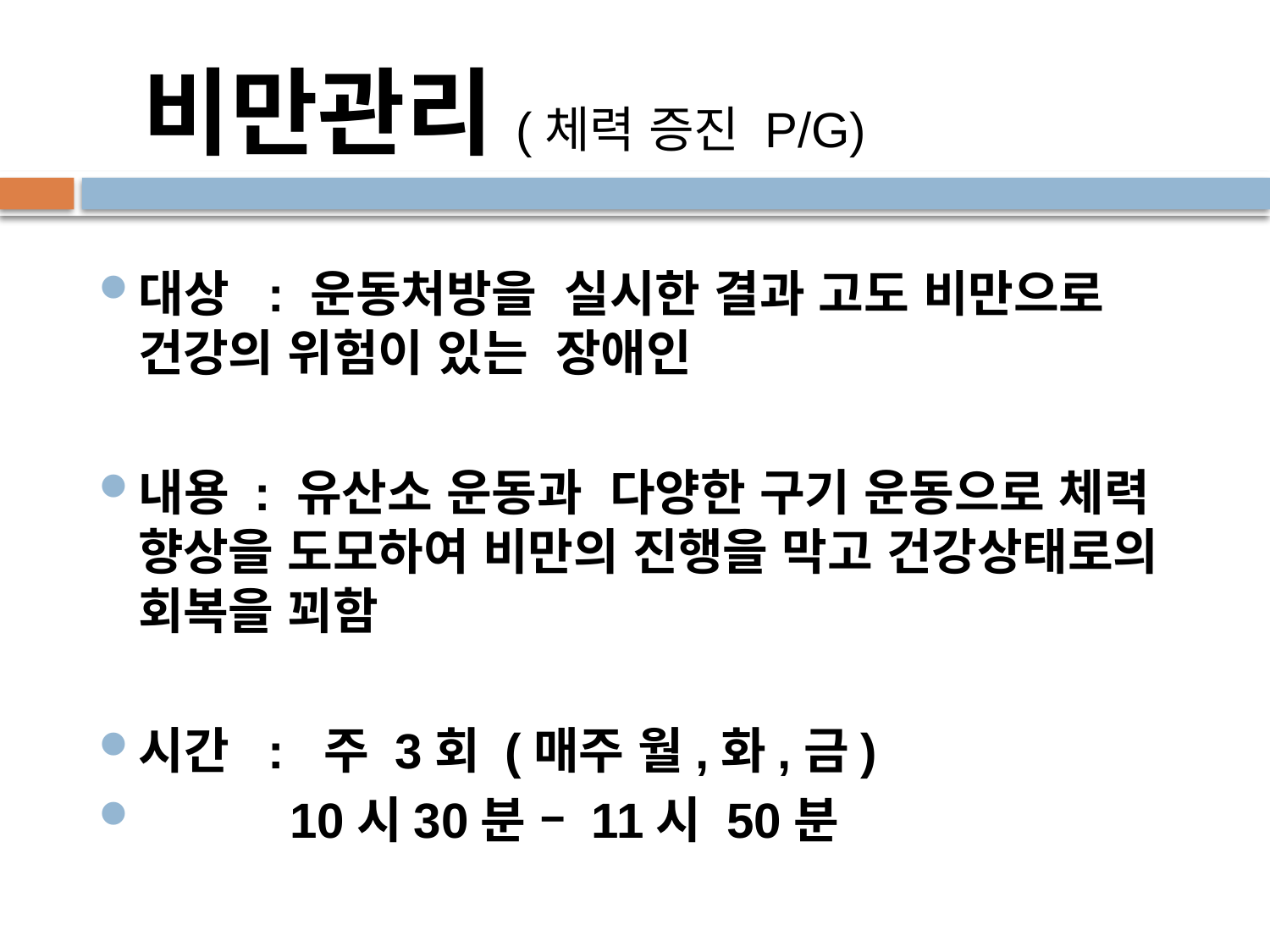

비만관리(체력 증진 P/G)
대상  : 운동처방을  실시한 결과 고도 비만으로 건강의 위험이 있는  장애인

내용 : 유산소 운동과  다양한 구기 운동으로 체력 향상을 도모하여 비만의 진행을 막고 건강상태로의 회복을 꾀함

시간  :  주 3회 (매주 월,화,금)
           10시30분 – 11시 50분